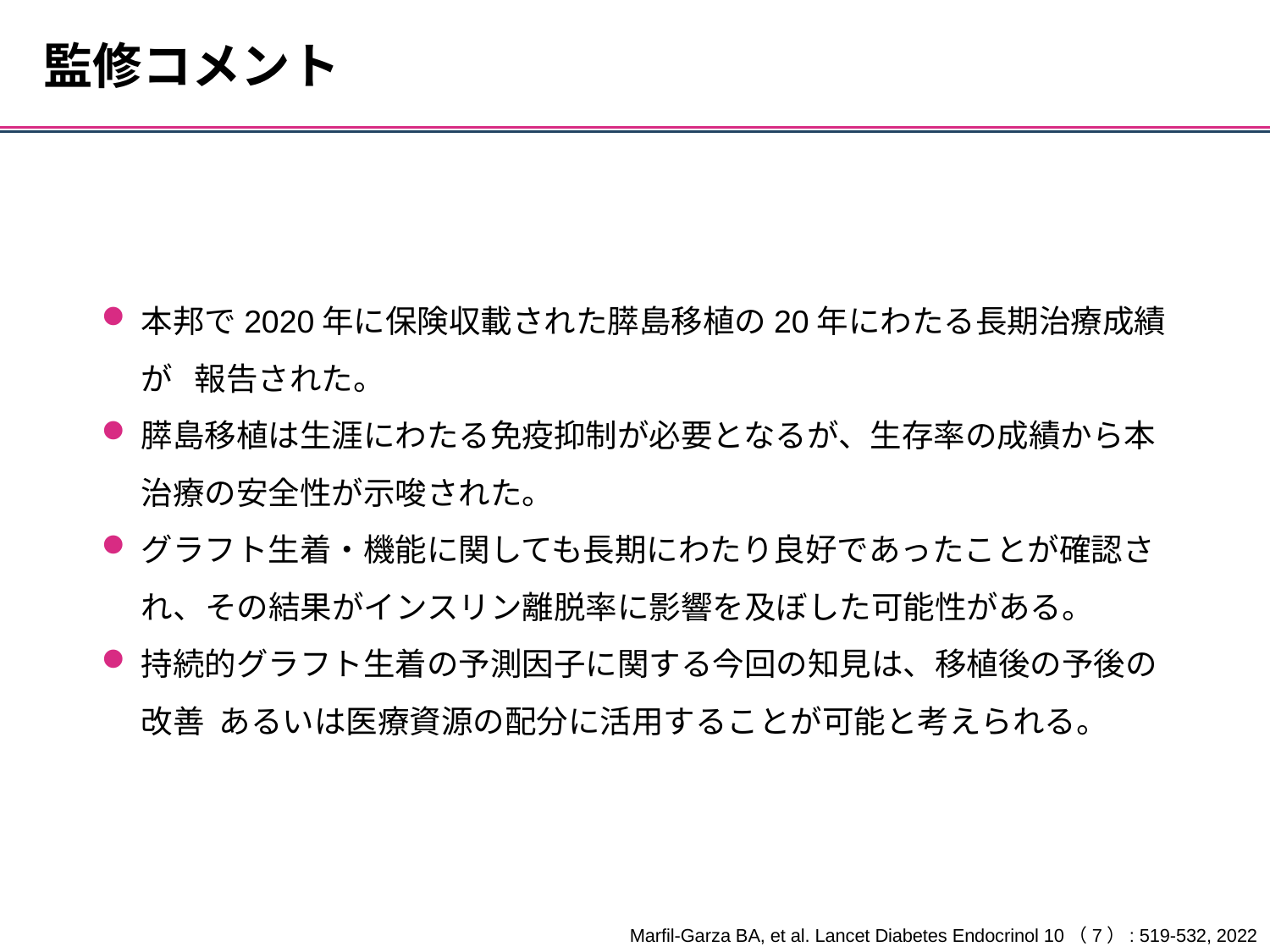

監修コメント
本邦で2020年に保険収載された膵島移植の20年にわたる長期治療成績が   報告された。
膵島移植は生涯にわたる免疫抑制が必要となるが、生存率の成績から本治療の安全性が示唆された。
グラフト生着・機能に関しても長期にわたり良好であったことが確認され、その結果がインスリン離脱率に影響を及ぼした可能性がある。
持続的グラフト生着の予測因子に関する今回の知見は、移植後の予後の改善  あるいは医療資源の配分に活用することが可能と考えられる。
Marfil-Garza BA, et al. Lancet Diabetes Endocrinol 10（7）: 519-532, 2022